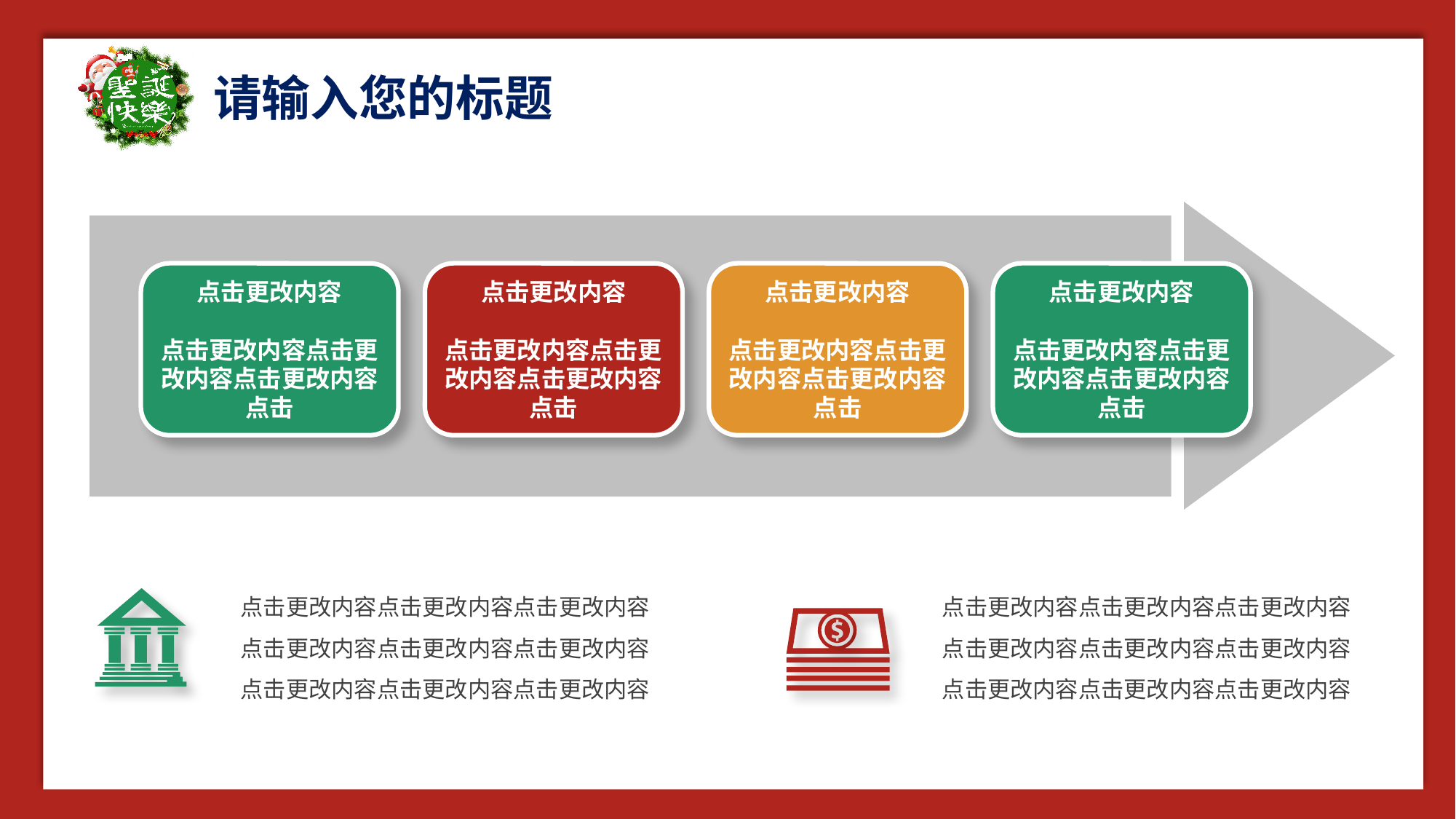

点击更改内容

点击更改内容点击更改内容点击更改内容点击
点击更改内容

点击更改内容点击更改内容点击更改内容点击
点击更改内容

点击更改内容点击更改内容点击更改内容点击
点击更改内容

点击更改内容点击更改内容点击更改内容点击
点击更改内容点击更改内容点击更改内容点击更改内容点击更改内容点击更改内容点击更改内容点击更改内容点击更改内容
点击更改内容点击更改内容点击更改内容点击更改内容点击更改内容点击更改内容点击更改内容点击更改内容点击更改内容